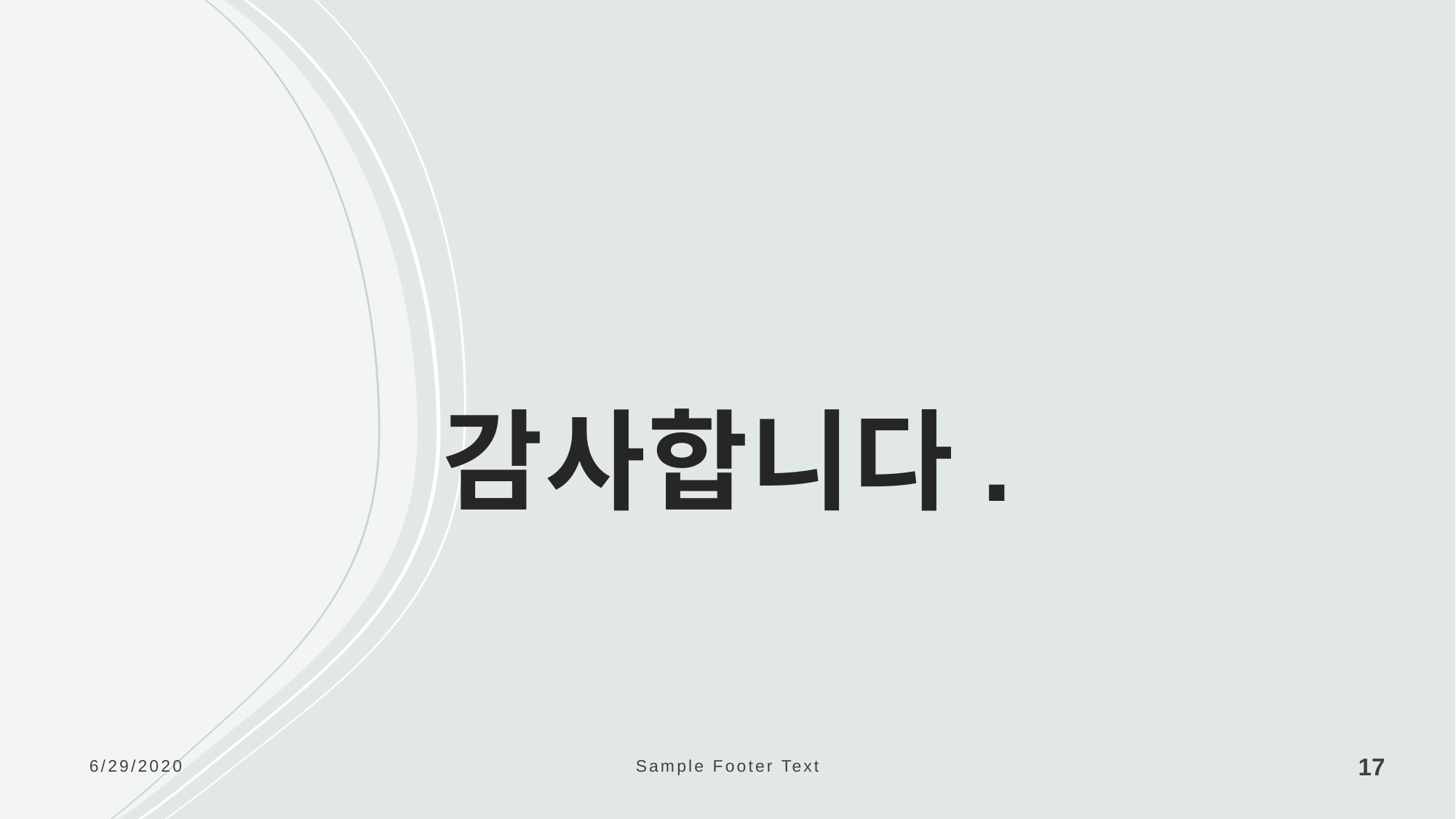

# 감사합니다.
Sample Footer Text
17
6/29/2020